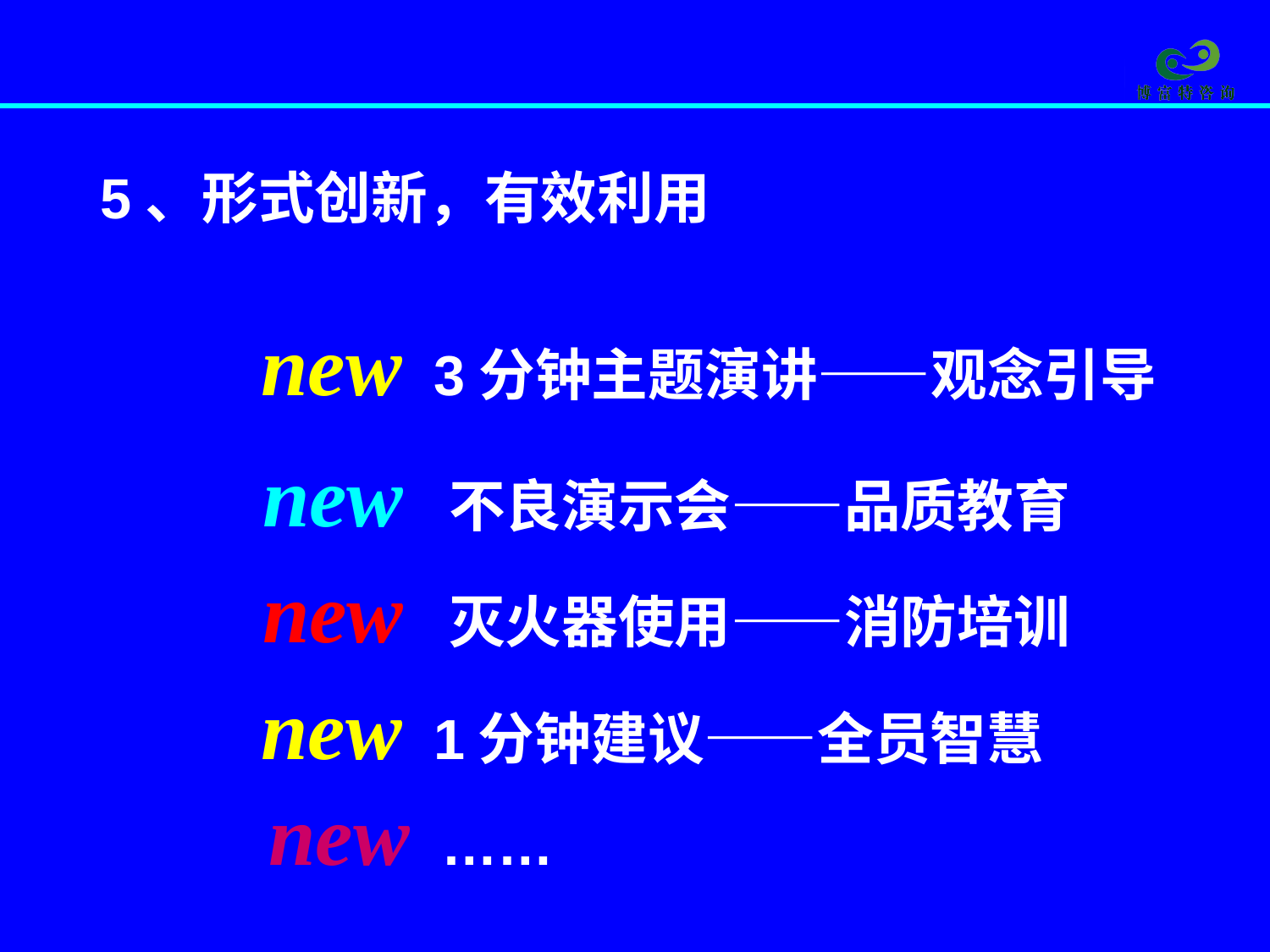

5、形式创新，有效利用
new  3分钟主题演讲——观念引导
new  不良演示会——品质教育
new  灭火器使用——消防培训
new  1分钟建议——全员智慧
new  ……
#